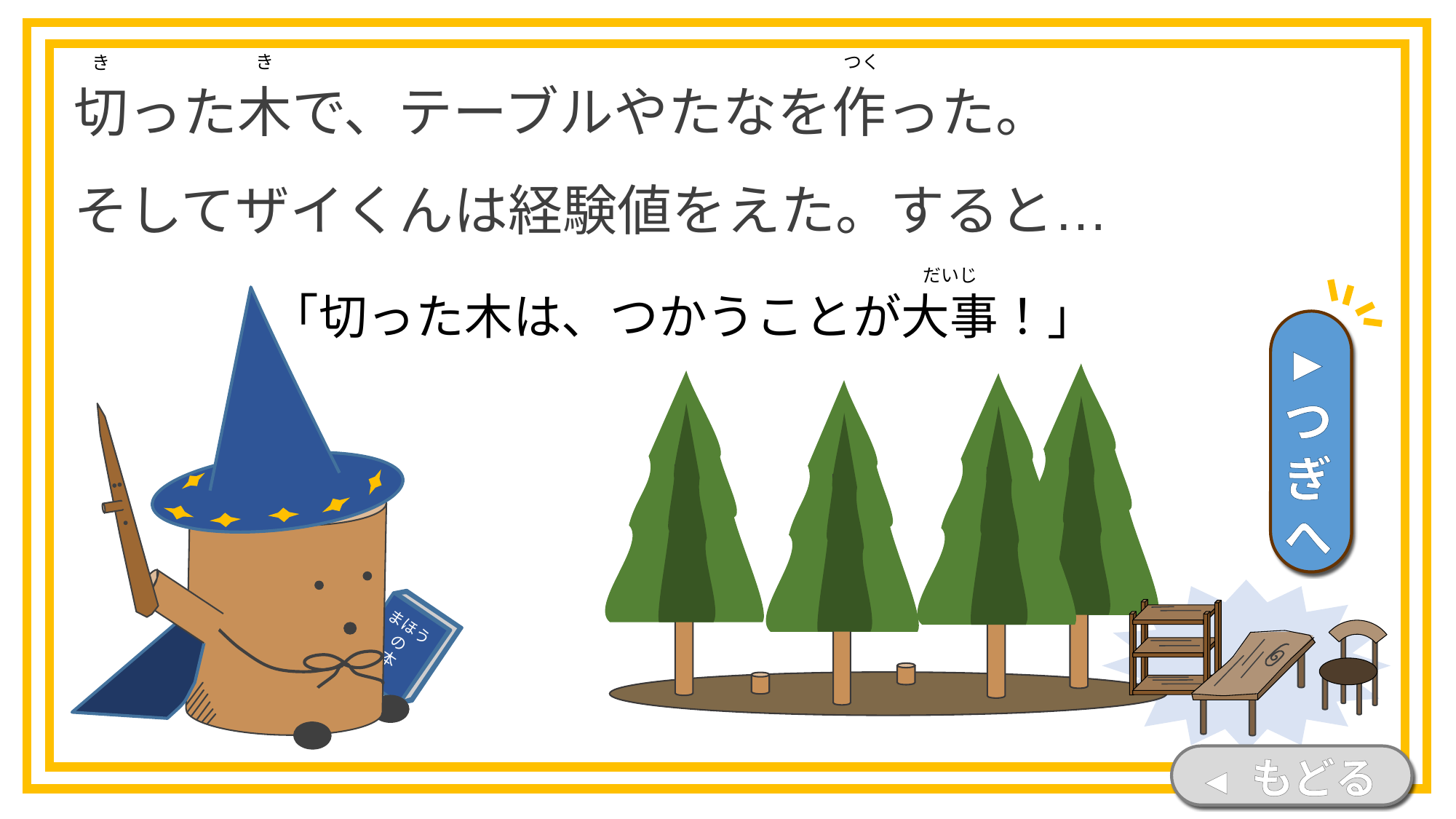

切った木で、テーブルやたなを作った。
そしてザイくんは経験値をえた。すると…

つく
き
き
だいじ
「切った木は、つかうことが大事！」

まほう
の
本

►つぎへ

◄ もどる